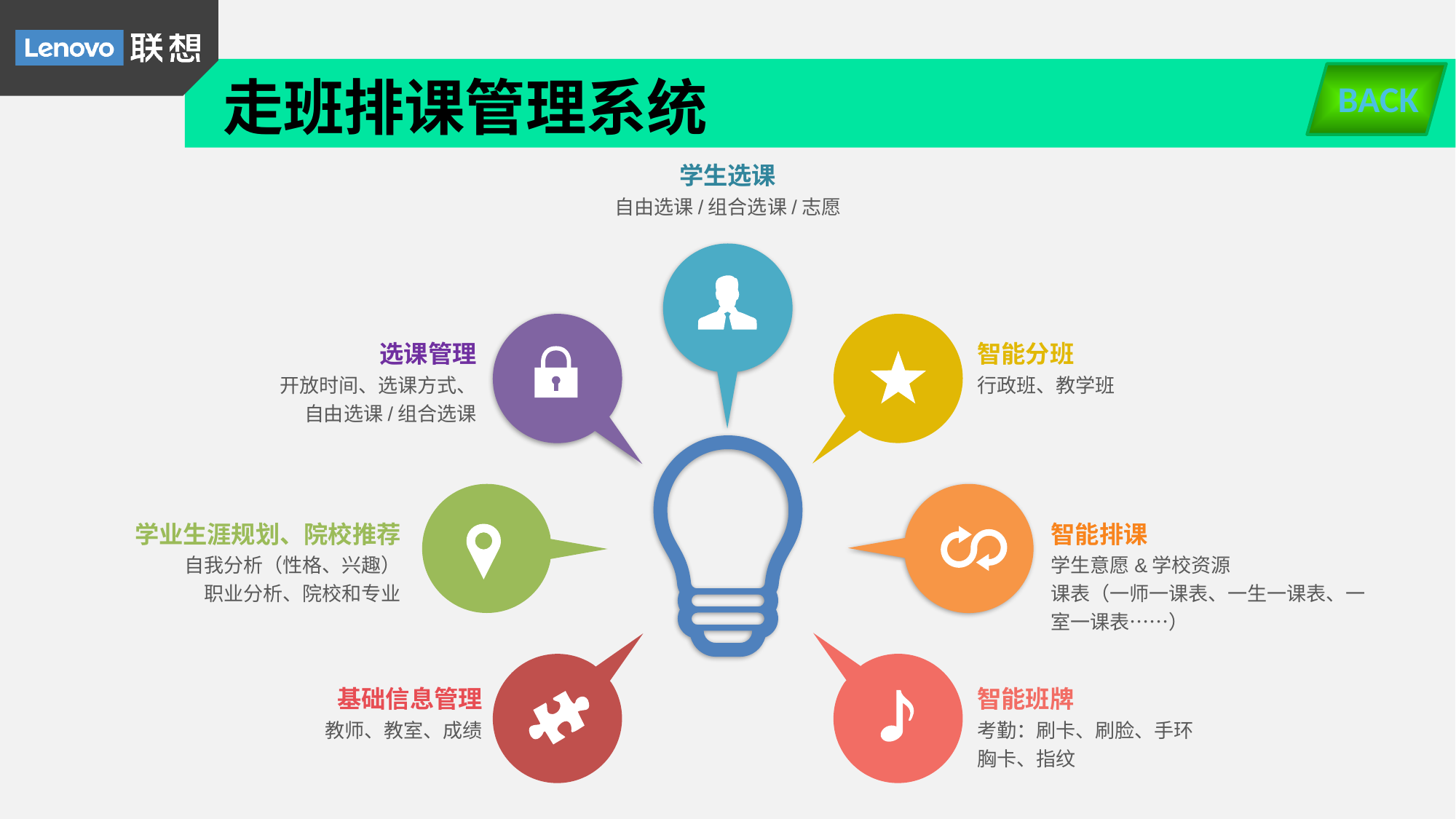

BACK
走班排课管理系统
学生选课
自由选课/组合选课/志愿

选课管理
开放时间、选课方式、
自由选课/组合选课
智能分班
行政班、教学班

智能排课
学生意愿&学校资源
课表（一师一课表、一生一课表、一室一课表……）
学业生涯规划、院校推荐
自我分析（性格、兴趣）
职业分析、院校和专业

智能班牌
考勤：刷卡、刷脸、手环
胸卡、指纹
基础信息管理
教师、教室、成绩